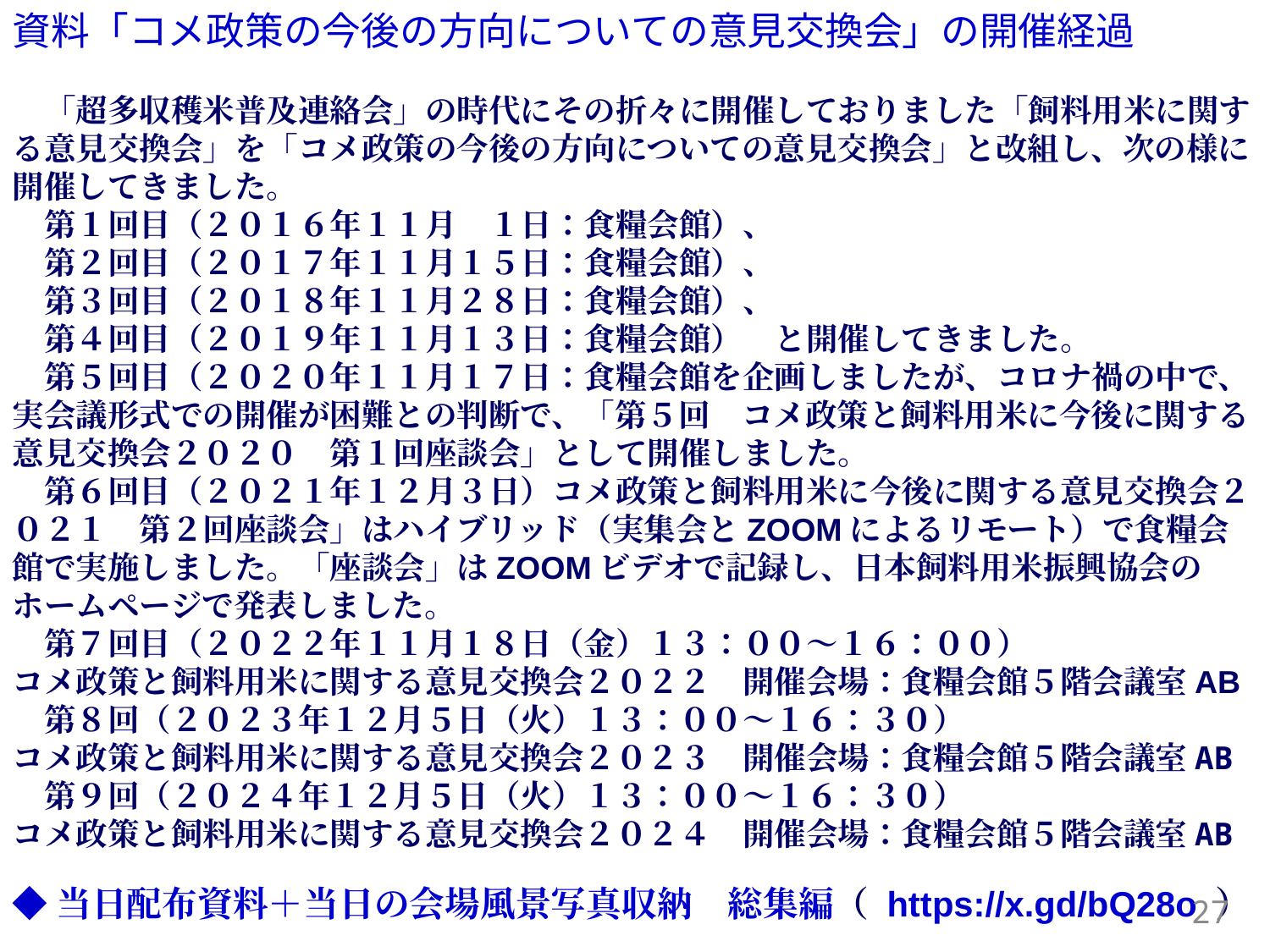

資料「コメ政策の今後の方向についての意見交換会」の開催経過

　「超多収穫米普及連絡会」の時代にその折々に開催しておりました「飼料用米に関する意見交換会」を「コメ政策の今後の方向についての意見交換会」と改組し、次の様に開催してきました。
　第１回目（２０１６年１１月　１日：食糧会館）、
　第２回目（２０１７年１１月１５日：食糧会館）、
　第３回目（２０１８年１１月２８日：食糧会館）、
　第４回目（２０１９年１１月１３日：食糧会館）　と開催してきました。
　第５回目（２０２０年１１月１７日：食糧会館を企画しましたが、コロナ禍の中で、実会議形式での開催が困難との判断で、「第５回　コメ政策と飼料用米に今後に関する意見交換会２０２０　第１回座談会」として開催しました。
　第６回目（２０２１年１２月３日）コメ政策と飼料用米に今後に関する意見交換会２０２１　第２回座談会」はハイブリッド（実集会とZOOMによるリモート）で食糧会館で実施しました。「座談会」はZOOMビデオで記録し、日本飼料用米振興協会のホームページで発表しました。
　第７回目（２０２２年１１月１８日（金）１３：００～１６：００）
コメ政策と飼料用米に関する意見交換会２０２２　開催会場：食糧会館５階会議室AB
　第８回（２０２３年１２月５日（火）１３：００～１６：３０）
コメ政策と飼料用米に関する意見交換会２０２３　開催会場：食糧会館５階会議室AB
　第９回（２０２４年１２月５日（火）１３：００～１６：３０）
コメ政策と飼料用米に関する意見交換会２０２４　開催会場：食糧会館５階会議室AB

◆当日配布資料＋当日の会場風景写真収納　総集編（ https://x.gd/bQ28o ）
27